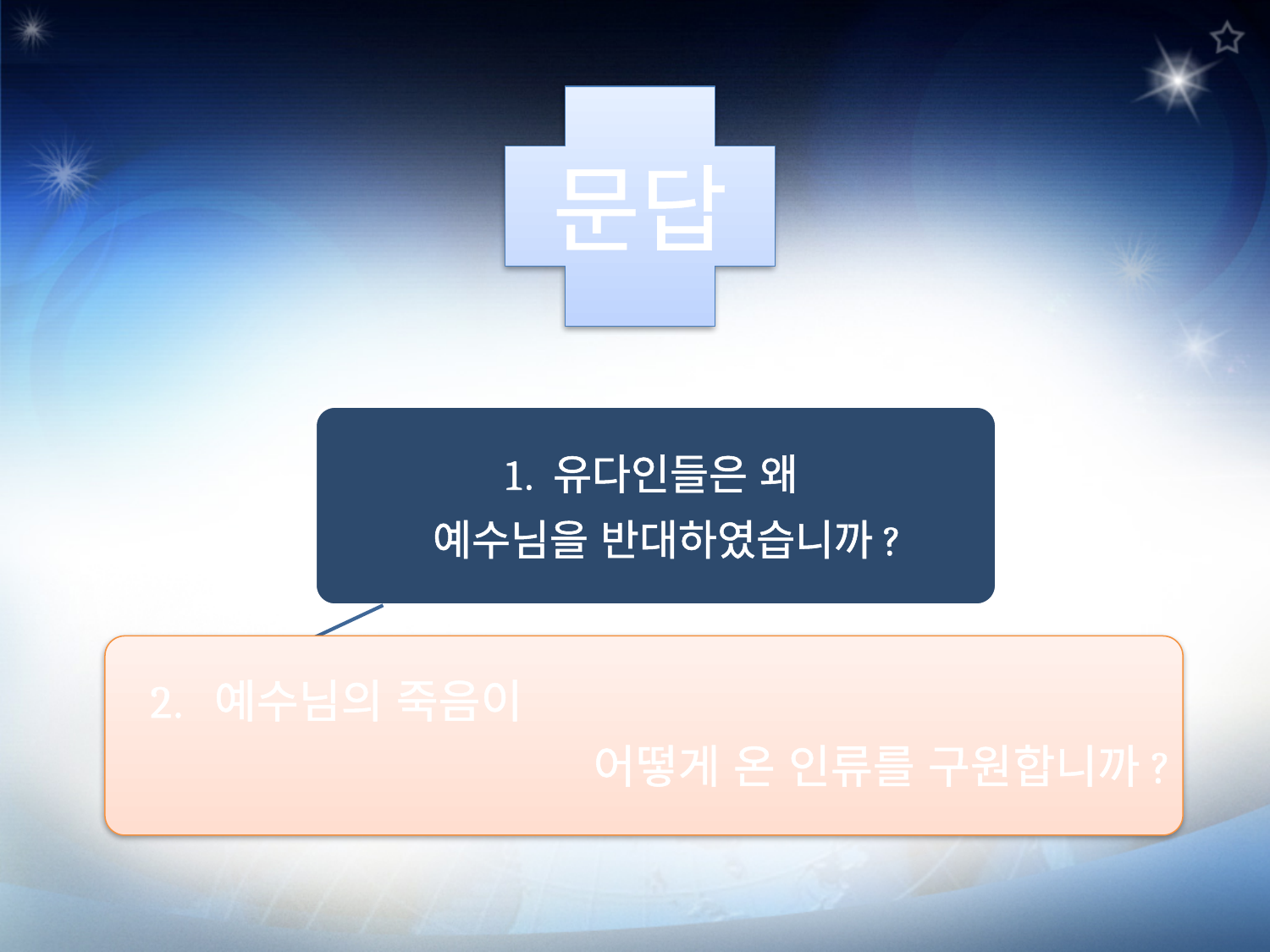

1. 유다인들은 왜
 예수님을 반대하였습니까?
   2.  예수님의 죽음이
                                    어떻게 온 인류를 구원합니까?
문답